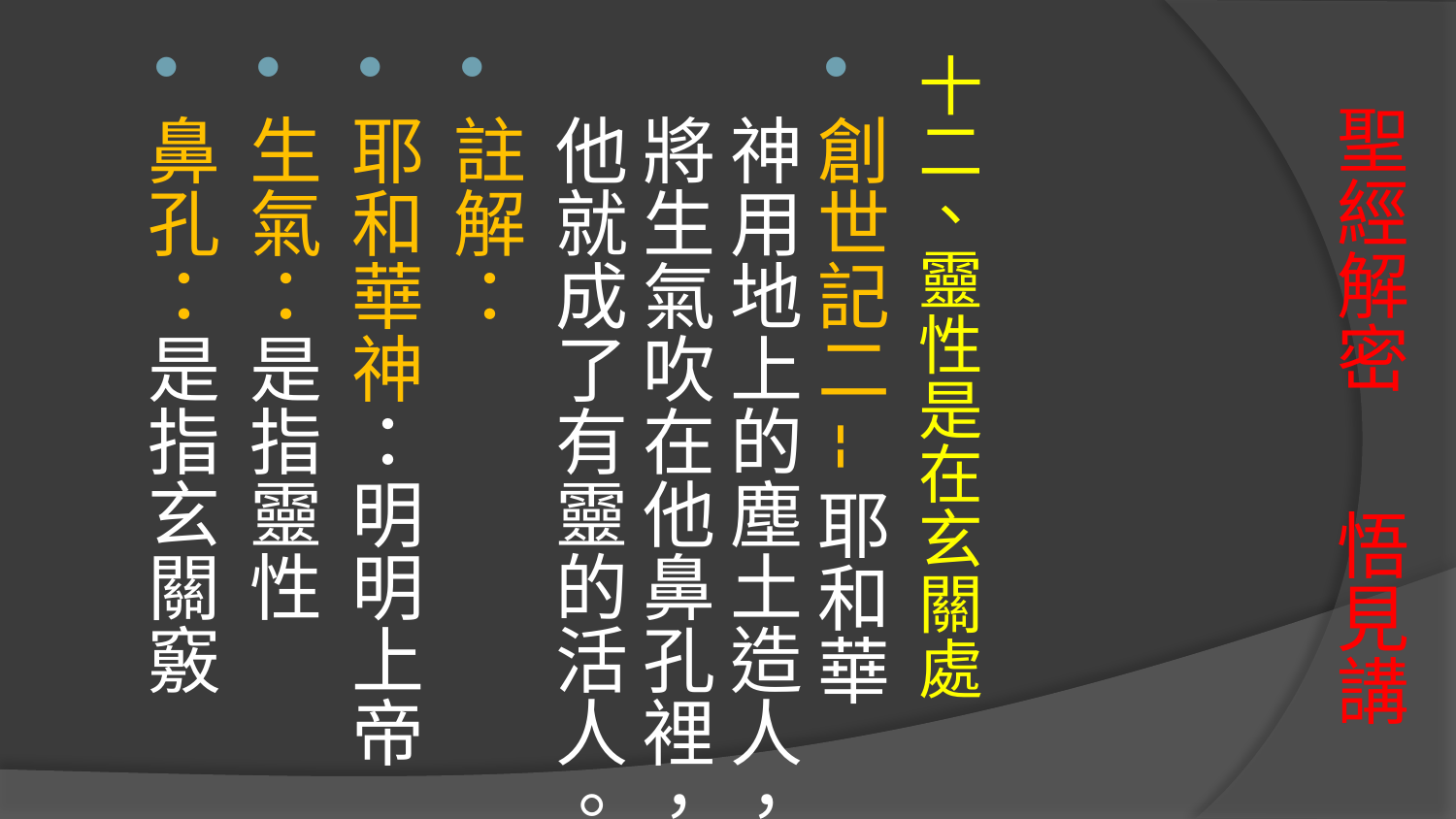

十二、靈性是在玄關處
創世記二--耶和華神用地上的塵土造人，將生氣吹在他鼻孔裡，他就成了有靈的活人。
註解：
耶和華神：明明上帝
生氣：是指靈性
鼻孔：是指玄關竅

# 聖經解密       悟見講